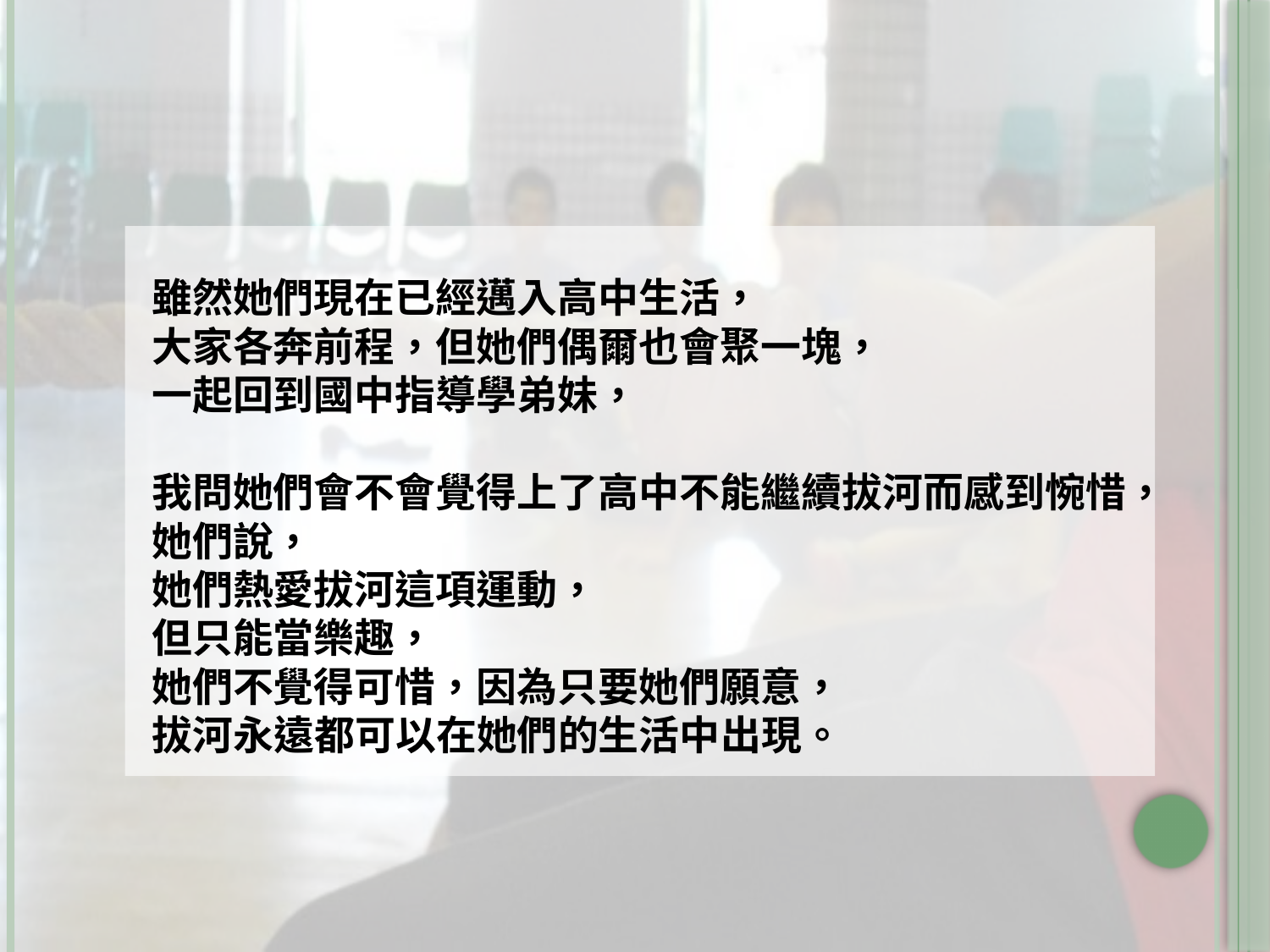

雖然她們現在已經邁入高中生活，
大家各奔前程，但她們偶爾也會聚一塊，
一起回到國中指導學弟妹，

我問她們會不會覺得上了高中不能繼續拔河而感到惋惜，
她們說，
她們熱愛拔河這項運動，
但只能當樂趣，
她們不覺得可惜，因為只要她們願意，
拔河永遠都可以在她們的生活中出現。